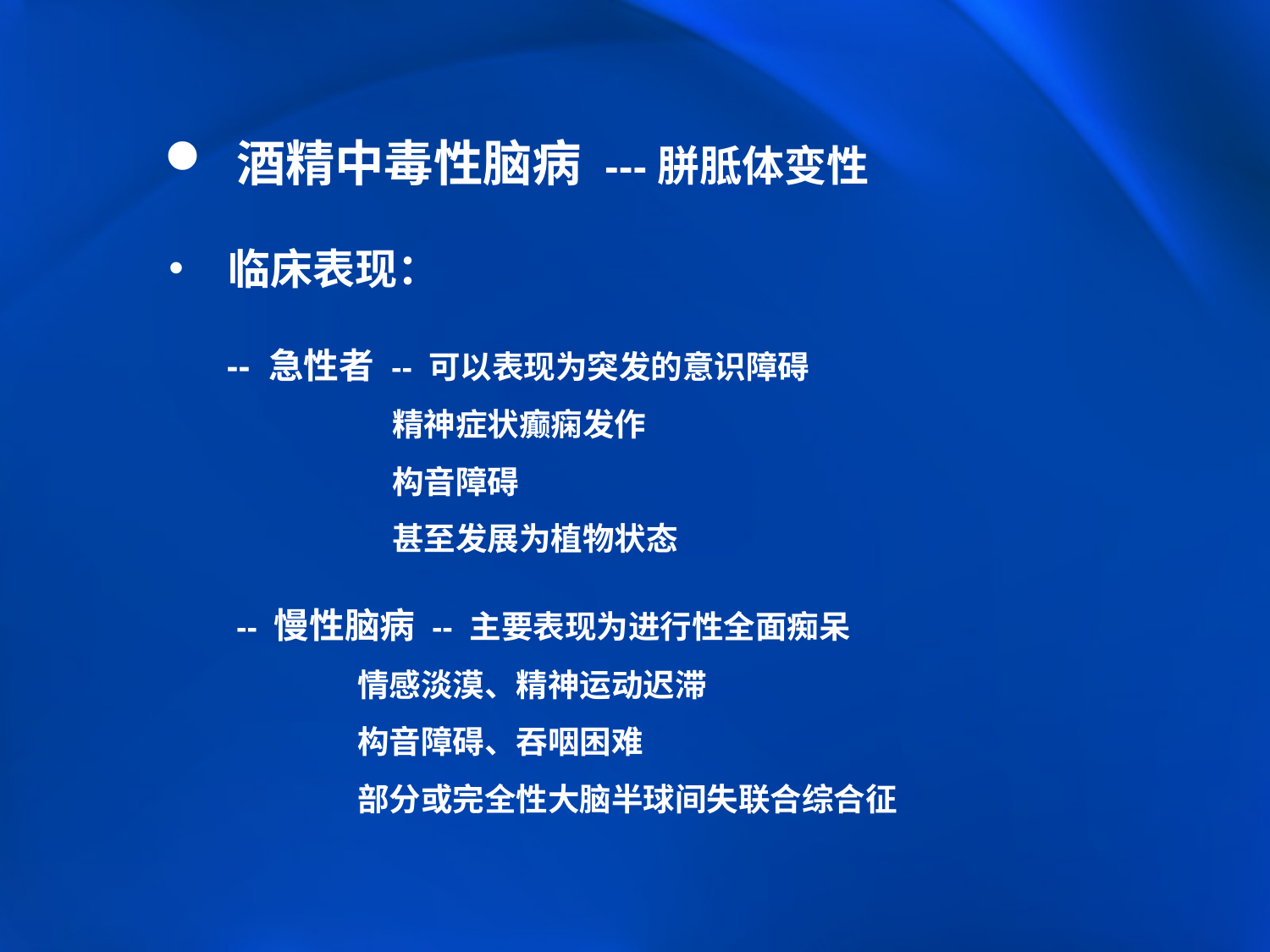

酒精中毒性脑病 ---胼胝体变性
  临床表现：
   -- 急性者 -- 可以表现为突发的意识障碍
                          精神症状癫痫发作
                          构音障碍
                          甚至发展为植物状态
 -- 慢性脑病 -- 主要表现为进行性全面痴呆
                 情感淡漠、精神运动迟滞
                 构音障碍、吞咽困难
                 部分或完全性大脑半球间失联合综合征